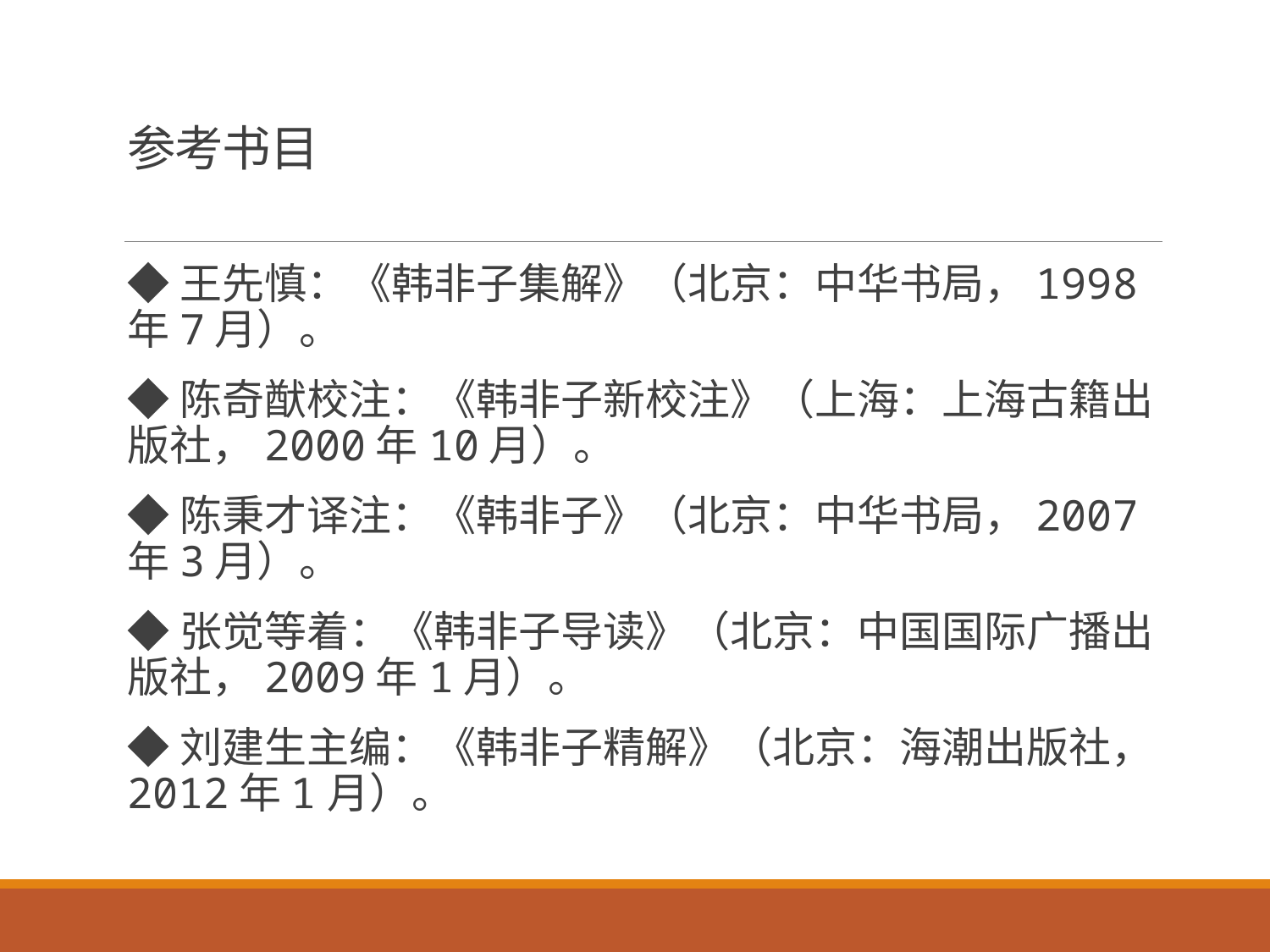

# 参考书目
◆王先慎：《韩非子集解》（北京：中华书局，1998年7月）。
◆陈奇猷校注：《韩非子新校注》（上海：上海古籍出版社，2000年10月）。
◆陈秉才译注：《韩非子》（北京：中华书局，2007年3月）。
◆张觉等着：《韩非子导读》（北京：中国国际广播出版社，2009年1月）。
◆刘建生主编：《韩非子精解》（北京：海潮出版社，2012年1月）。